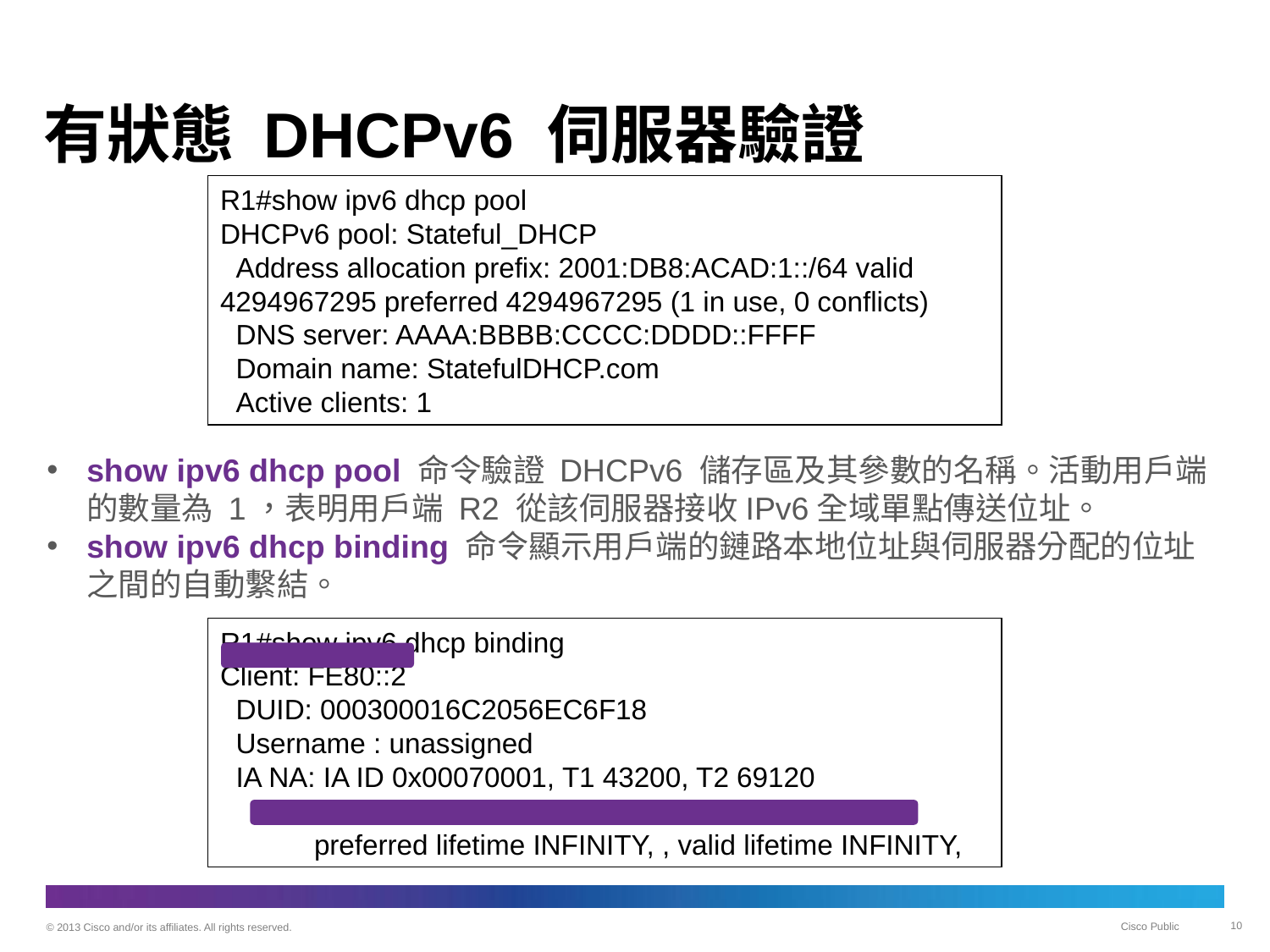

# 有狀態 DHCPv6 伺服器驗證
R1#show ipv6 dhcp pool
DHCPv6 pool: Stateful_DHCP
  Address allocation prefix: 2001:DB8:ACAD:1::/64 valid 4294967295 preferred 4294967295 (1 in use, 0 conflicts)
  DNS server: AAAA:BBBB:CCCC:DDDD::FFFF
  Domain name: StatefulDHCP.com
  Active clients: 1

show ipv6 dhcp pool 命令驗證 DHCPv6 儲存區及其參數的名稱。活動用戶端的數量為 1，表明用戶端 R2 從該伺服器接收IPv6全域單點傳送位址。
show ipv6 dhcp binding 命令顯示用戶端的鏈路本地位址與伺服器分配的位址之間的自動繫結。
R1#show ipv6 dhcp binding
Client: FE80::2
  DUID: 000300016C2056EC6F18
  Username : unassigned
  IA NA: IA ID 0x00070001, T1 43200, T2 69120
    Address: 2001:DB8:ACAD:1:2CFA:91CC:C683:D1F5
            preferred lifetime INFINITY, , valid lifetime INFINITY,